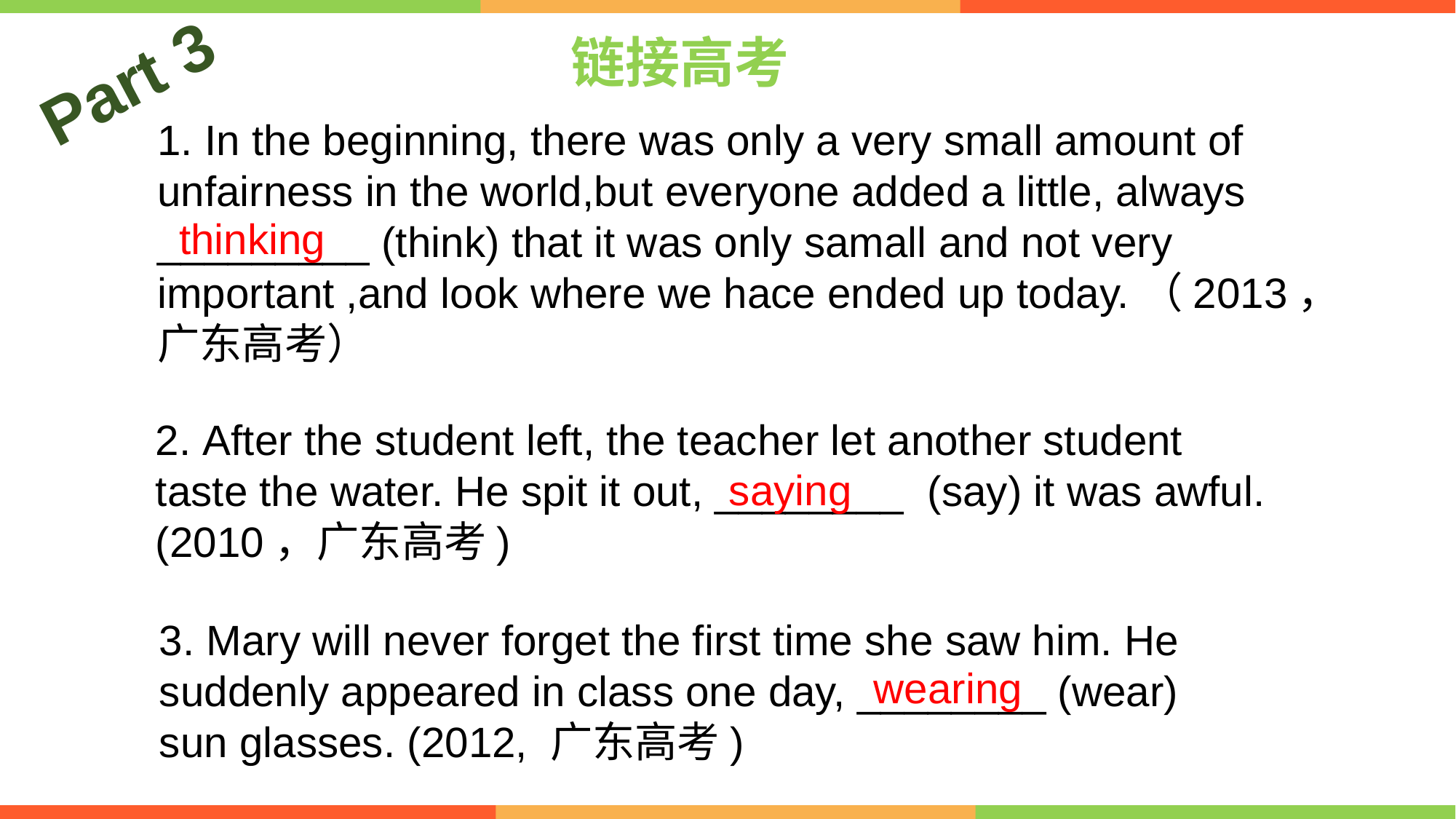

# 链接高考
Part 3
1. In the beginning, there was only a very small amount of unfairness in the world,but everyone added a little, always _________ (think) that it was only samall and not very important ,and look where we hace ended up today.（2013， 广东高考）
thinking
2. After the student left, the teacher let another student taste the water. He spit it out, ________  (say) it was awful. (2010，广东高考)
saying
3. Mary will never forget the first time she saw him. He suddenly appeared in class one day, ________ (wear) sun glasses. (2012, 广东高考)
wearing